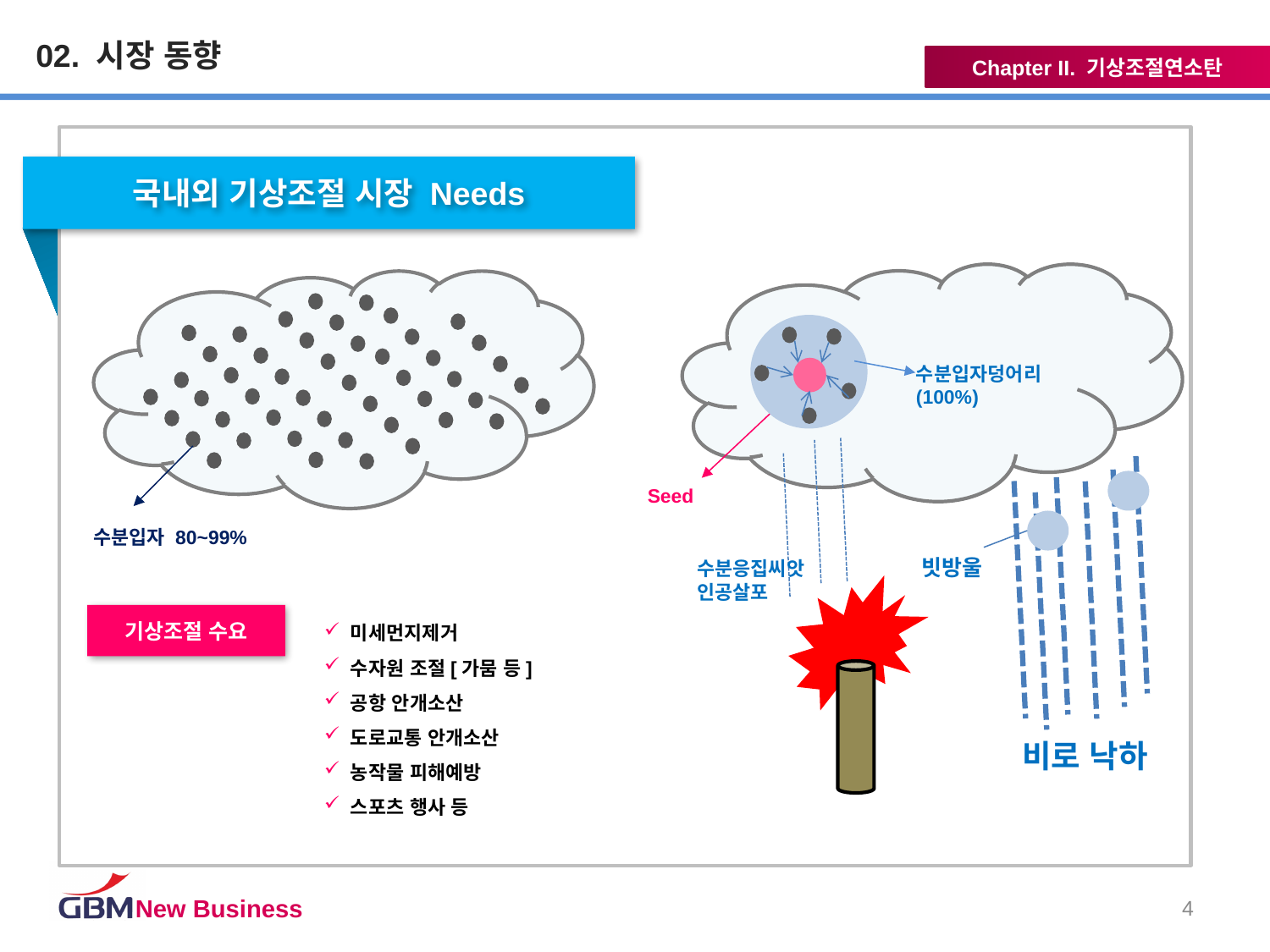

02. 시장 동향
국내외 기상조절 시장 Needs

수분입자덩어리
(100%)

Seed

수분입자 80~99%
빗방울
수분응집씨앗 인공살포

 미세먼지제거
 수자원 조절[가뭄 등]
 공항 안개소산
 도로교통 안개소산
 농작물 피해예방
 스포츠 행사 등
기상조절 수요

비로 낙하
4